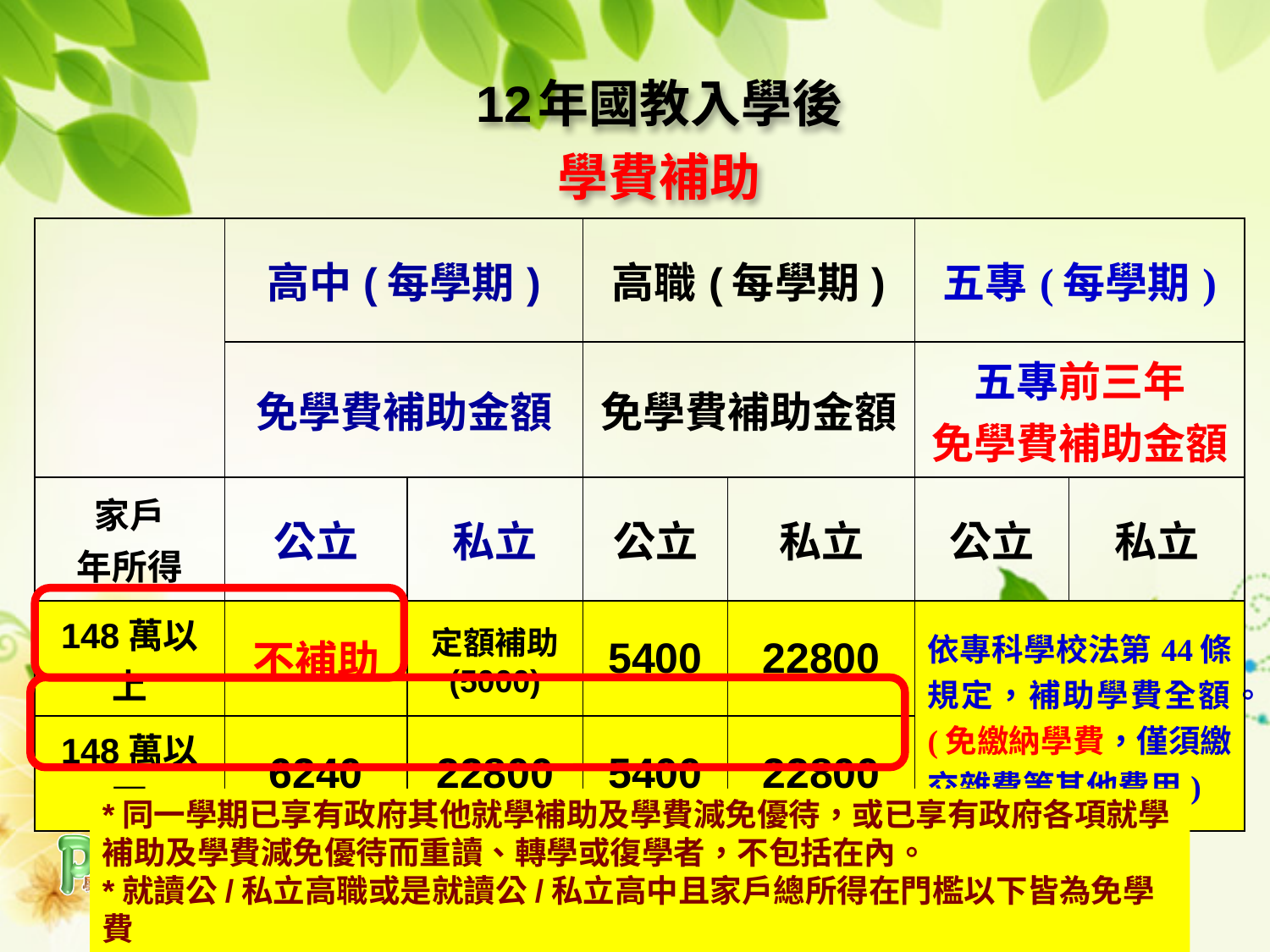

12年國教入學後
學費補助
|  | 高中(每學期) |  | 高職(每學期) |  | 五專(每學期) |  |
| --- | --- | --- | --- | --- | --- | --- |
|  | 免學費補助金額 |  | 免學費補助金額 |  | 五專前三年 免學費補助金額 |  |
| 家戶 年所得 | 公立 | 私立 | 公立 | 私立 | 公立 | 私立 |
| 148萬以上 | 不補助 | 定額補助 (5000) | 5400 | 22800 | 依專科學校法第44條規定，補助學費全額。 (免繳納學費，僅須繳交雜費等其他費用) |  |
| 148萬以下 | 6240 | 22800 | 5400 | 22800 |  |  |

*同一學期已享有政府其他就學補助及學費減免優待，或已享有政府各項就學補助及學費減免優待而重讀、轉學或復學者，不包括在內。
*就讀公/私立高職或是就讀公/私立高中且家戶總所得在門檻以下皆為免學費